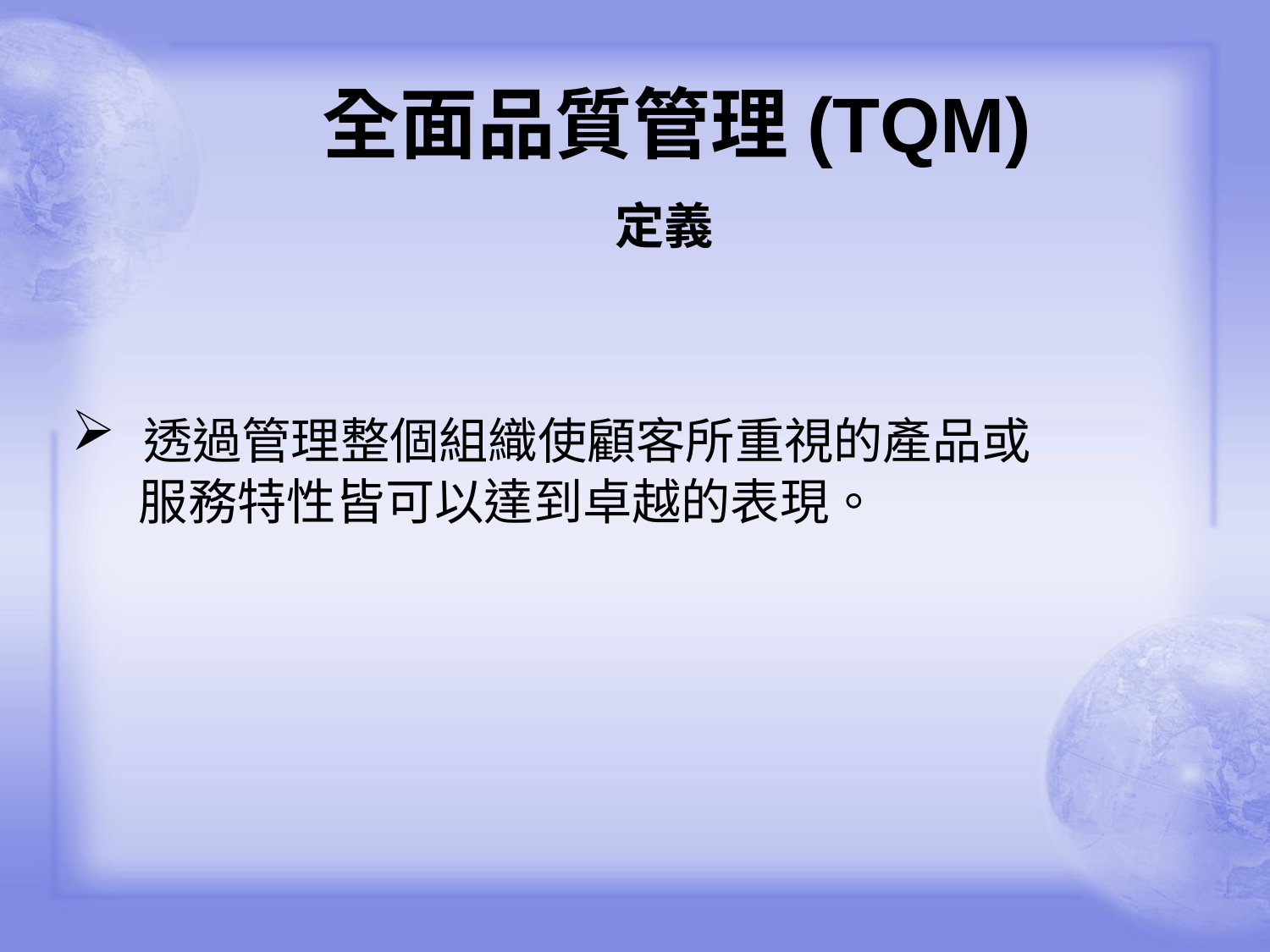

全面品質管理(TQM)
定義
 透過管理整個組織使顧客所重視的產品或
     服務特性皆可以達到卓越的表現。